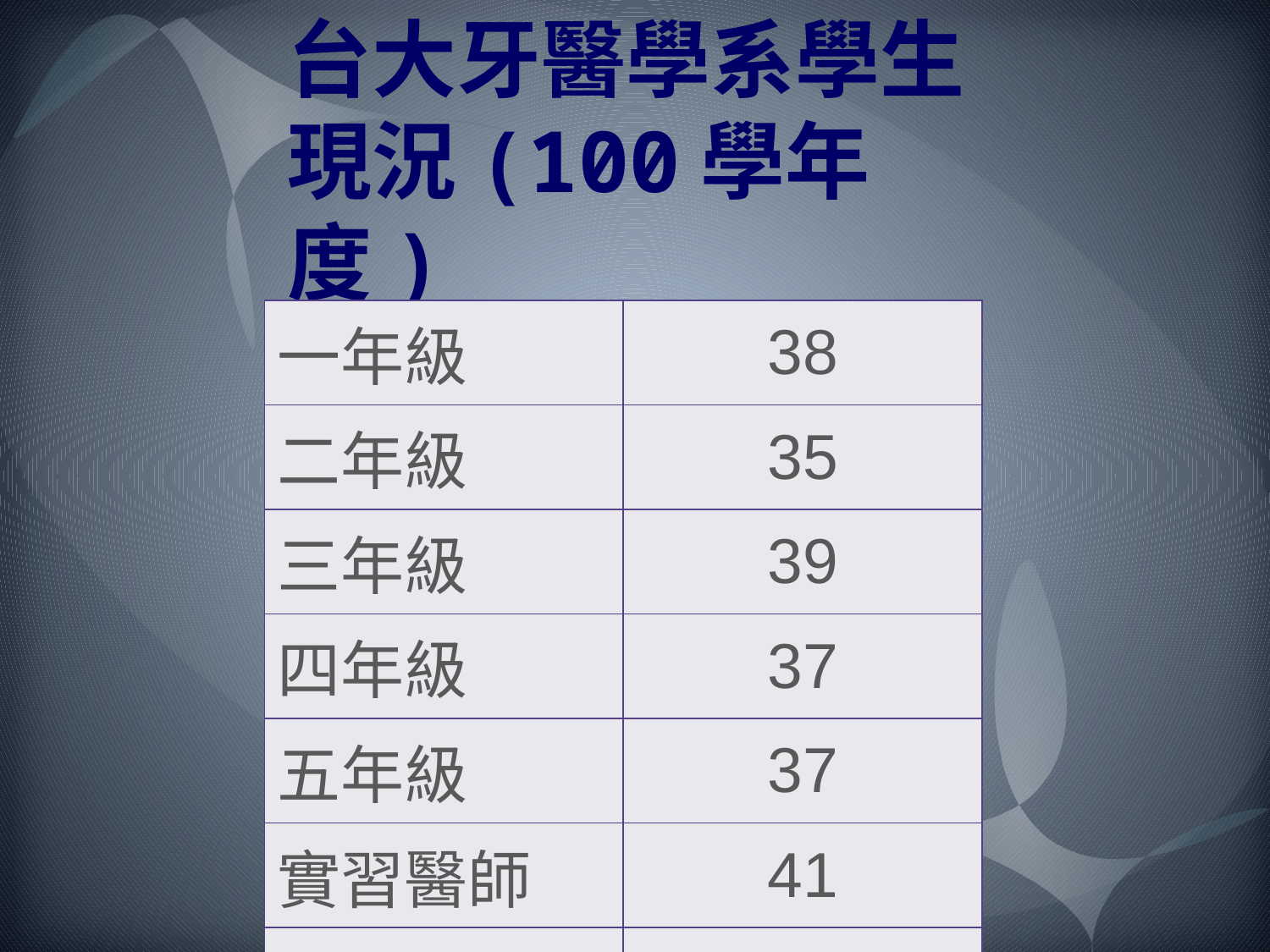

# 台大牙醫學系學生現況(100學年度)

| 一年級 | 38 |
| --- | --- |
| 二年級 | 35 |
| 三年級 | 39 |
| 四年級 | 37 |
| 五年級 | 37 |
| 實習醫師 | 41 |
| 合計 | 227 |